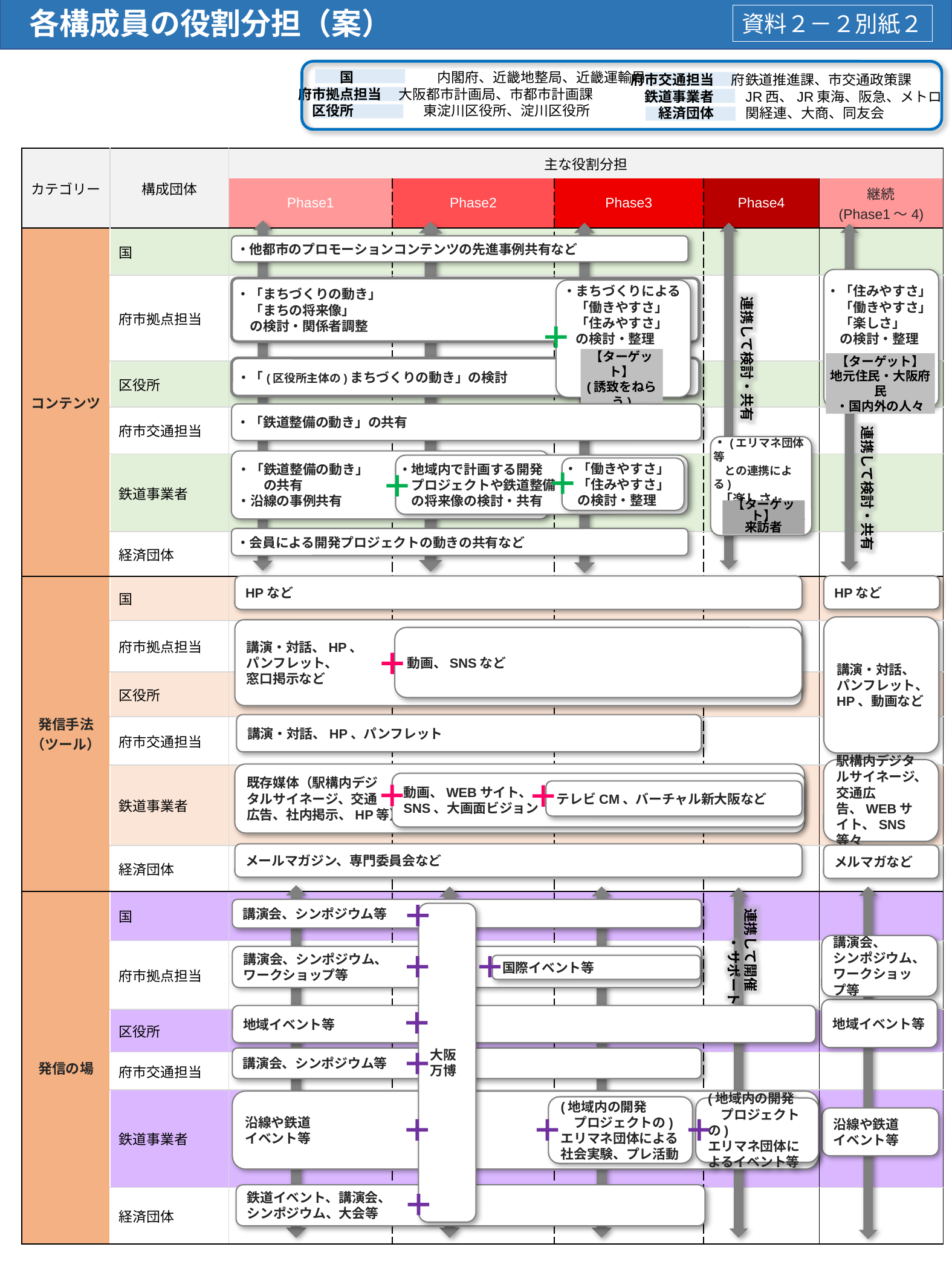

各構成員の役割分担（案）
資料２－２別紙２

　　　国　　　　　　内閣府、近畿地整局、近畿運輸局
府市拠点担当　 大阪都市計画局、市都市計画課
　区役所　　　　　東淀川区役所、淀川区役所
府市交通担当　 府鉄道推進課、市交通政策課
　鉄道事業者　　JR西、JR東海、阪急、メトロ
　　経済団体　　 関経連、大商、同友会

| カテゴリー | 構成団体 | 主な役割分担 |  |  |  |  |
| --- | --- | --- | --- | --- | --- | --- |
|  |  | Phase1 | Phase2 | Phase3 | Phase4 | 継続 (Phase1～4) |
| コンテンツ | 国 |  |  |  |  |  |
|  | 府市拠点担当 |  |  |  |  |  |
|  | 区役所 |  |  |  |  |  |
|  | 府市交通担当 |  |  |  |  |  |
|  | 鉄道事業者 |  |  |  |  |  |
|  | 経済団体 |  |  |  |  |  |
| 発信手法 （ツール） | 国 |  |  |  |  |  |
|  | 府市拠点担当 |  |  |  |  |  |
|  | 区役所 |  |  |  |  |  |
|  | 府市交通担当 |  |  |  |  |  |
|  | 鉄道事業者 |  |  |  |  |  |
|  | 経済団体 |  |  |  |  |  |
| 発信の場 | 国 |  |  |  |  |  |
|  | 府市拠点担当 |  |  |  |  |  |
|  | 区役所 |  |  |  |  |  |
|  | 府市交通担当 |  |  |  |  |  |
|  | 鉄道事業者 |  |  |  |  |  |
|  | 経済団体 |  |  |  |  |  |

・他都市のプロモーションコンテンツの先進事例共有など
・「住みやすさ」
　「働きやすさ」
　「楽しさ」
　の検討・整理

・「まちづくりの動き」
　「まちの将来像」
　の検討・関係者調整
・まちづくりによる
　「働きやすさ」
　「住みやすさ」
　の検討・整理

連携して検討・共有

【ターゲット】
(誘致をねらう)
企業・起業家
【ターゲット】
地元住民・大阪府民
・国内外の人々
・「(区役所主体の)まちづくりの動き」の検討
・「鉄道整備の動き」の共有
連携して検討・共有
・(エリマネ団体等
　との連携による)
 「楽しさ」
　の検討・整理

・「鉄道整備の動き」
　　の共有
・沿線の事例共有
・地域内で計画する開発
　プロジェクトや鉄道整備
　の将来像の検討・共有
・「働きやすさ」
　「住みやすさ」
　の検討・整理

【ターゲット】
来訪者
・会員による開発プロジェクトの動きの共有など
HPなど
HPなど
講演・対話、
パンフレット、HP、動画など
講演・対話、HP、
パンフレット、
窓口掲示など
動画、SNSなど

講演・対話、HP、パンフレット
駅構内デジタルサイネージ、交通広告、WEBサイト、SNS等々
既存媒体（駅構内デジ
タルサイネージ、交通
広告、社内掲示、HP等）
動画、WEBサイト、
SNS、大画面ビジョン

テレビCM、バーチャル新大阪など

メールマガジン、専門委員会など
メルマガなど

講演会、シンポジウム等
連携して開催
　　・サポート

大阪
万博
講演会、
シンポジウム、ワークショップ等
講演会、シンポジウム、
ワークショップ等

国際イベント等
地域イベント等
地域イベント等

講演会、シンポジウム等

沿線や鉄道
イベント等
(地域内の開発
　プロジェクトの)
エリマネ団体による社会実験、プレ活動
(地域内の開発
　プロジェクトの)
エリマネ団体によるイベント等
沿線や鉄道
イベント等

鉄道イベント、講演会、
シンポジウム、大会等